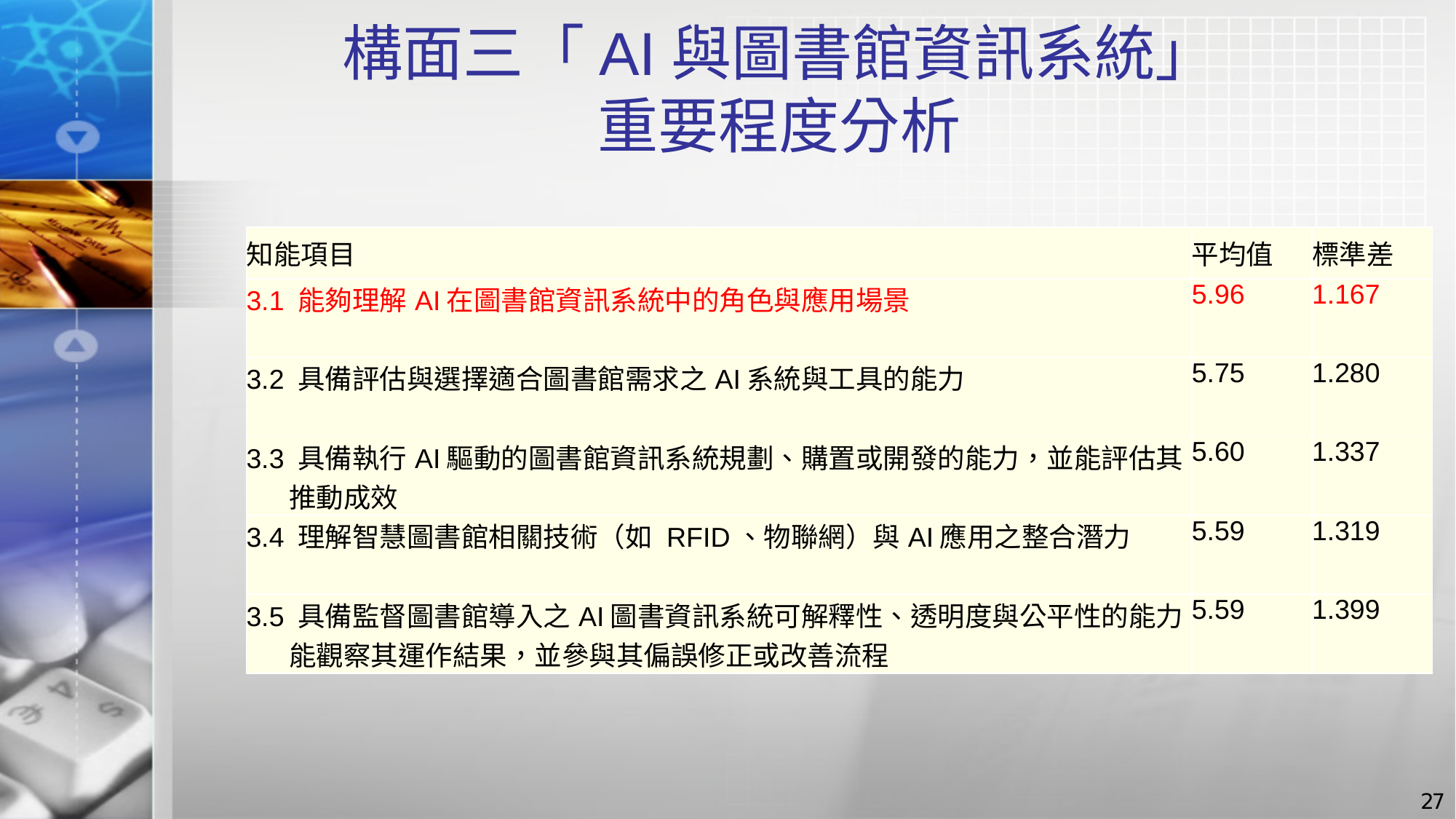

# 構面三「AI與圖書館資訊系統」 重要程度分析
| 知能項目 | 平均值 | 標準差 |
| --- | --- | --- |
| 3.1 能夠理解AI在圖書館資訊系統中的角色與應用場景 | 5.96 | 1.167 |
| 3.2 具備評估與選擇適合圖書館需求之AI系統與工具的能力 | 5.75 | 1.280 |
| 3.3 具備執行AI驅動的圖書館資訊系統規劃、購置或開發的能力，並能評估其推動成效 | 5.60 | 1.337 |
| 3.4 理解智慧圖書館相關技術（如 RFID、物聯網）與AI應用之整合潛力 | 5.59 | 1.319 |
| 3.5 具備監督圖書館導入之AI圖書資訊系統可解釋性、透明度與公平性的能力，能觀察其運作結果，並參與其偏誤修正或改善流程 | 5.59 | 1.399 |
27